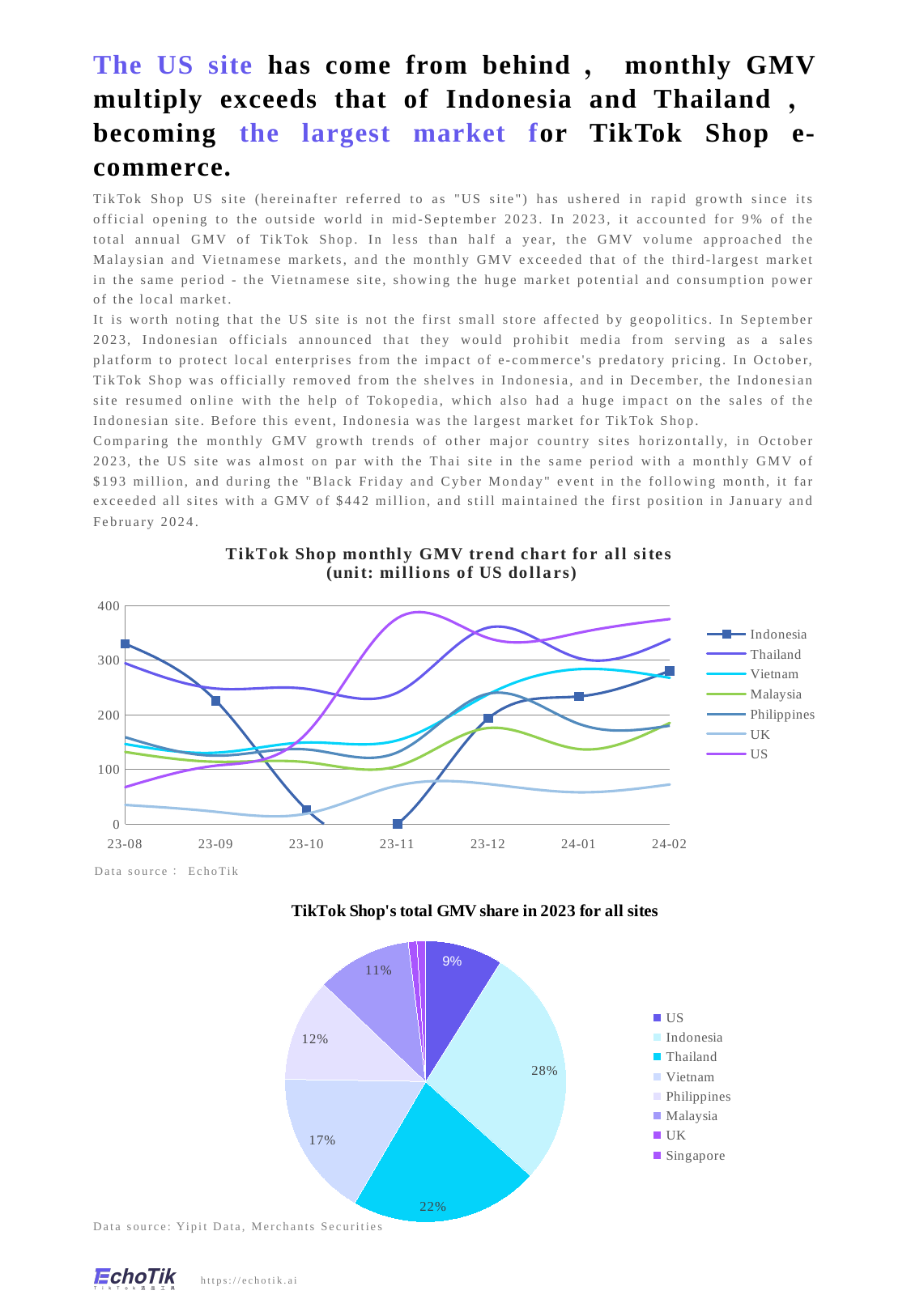

The US site has come from behind，monthly GMV multiply exceeds that of Indonesia and Thailand， becoming the largest market for TikTok Shop e-commerce.
TikTok Shop US site (hereinafter referred to as "US site") has ushered in rapid growth since its official opening to the outside world in mid-September 2023. In 2023, it accounted for 9% of the total annual GMV of TikTok Shop. In less than half a year, the GMV volume approached the Malaysian and Vietnamese markets, and the monthly GMV exceeded that of the third-largest market in the same period - the Vietnamese site, showing the huge market potential and consumption power of the local market.
It is worth noting that the US site is not the first small store affected by geopolitics. In September 2023, Indonesian officials announced that they would prohibit media from serving as a sales platform to protect local enterprises from the impact of e-commerce's predatory pricing. In October, TikTok Shop was officially removed from the shelves in Indonesia, and in December, the Indonesian site resumed online with the help of Tokopedia, which also had a huge impact on the sales of the Indonesian site. Before this event, Indonesia was the largest market for TikTok Shop.
Comparing the monthly GMV growth trends of other major country sites horizontally, in October 2023, the US site was almost on par with the Thai site in the same period with a monthly GMV of $193 million, and during the "Black Friday and Cyber Monday" event in the following month, it far exceeded all sites with a GMV of $442 million, and still maintained the first position in January and February 2024.

### Chart: TikTok Shop monthly GMV trend chart for all sites
 (unit: millions of US dollars)

| Category | Indonesia | Thailand | Vietnam | Malaysia | Philippines | UK | US |
|---|---|---|---|---|---|---|---|
| 23-08 | 329.987296 | 294.267168 | 146.315504 | 131.772552 | 158.85376 | 34.80884 | 67.331152 |
| 23-09 | 225.619072 | 247.955104 | 130.425312 | 113.832536 | 125.011368 | 22.224574 | 106.721904 |
| 23-10 | 25.978378 | 247.371216 | 149.169936 | 113.033624 | 136.453744 | 18.844968 | 166.251824 |
| 23-11 | 0.15303427 | 240.603856 | 153.004384 | 105.808008 | 131.102904 | 70.234968 | 377.027872 |
| 23-12 | 193.146976 | 359.711872 | 237.399872 | 175.674096 | 238.622304 | 73.097536 | 340.478432 |
| 24-01 | 233.538464 | 303.550368 | 283.514976 | 137.047008 | 183.173712 | 57.929164 | 350.141472 |
| 24-02 | 280.490848 | 338.18544 | 267.605664 | 185.078304 | 179.903616 | 72.267008 | 375.248672 |
Data source：EchoTik

### Chart: TikTok Shop's total GMV share in 2023 for all sites

| Category | 占比 |
|---|---|
| US | 0.09 |
| Indonesia | 0.28 |
| Thailand | 0.22 |
| Vietnam | 0.17 |
| Philippines | 0.12 |
| Malaysia | 0.11 |
| UK | 0.01 |
| Singapore | 0.01 |
Data source: Yipit Data, Merchants Securities